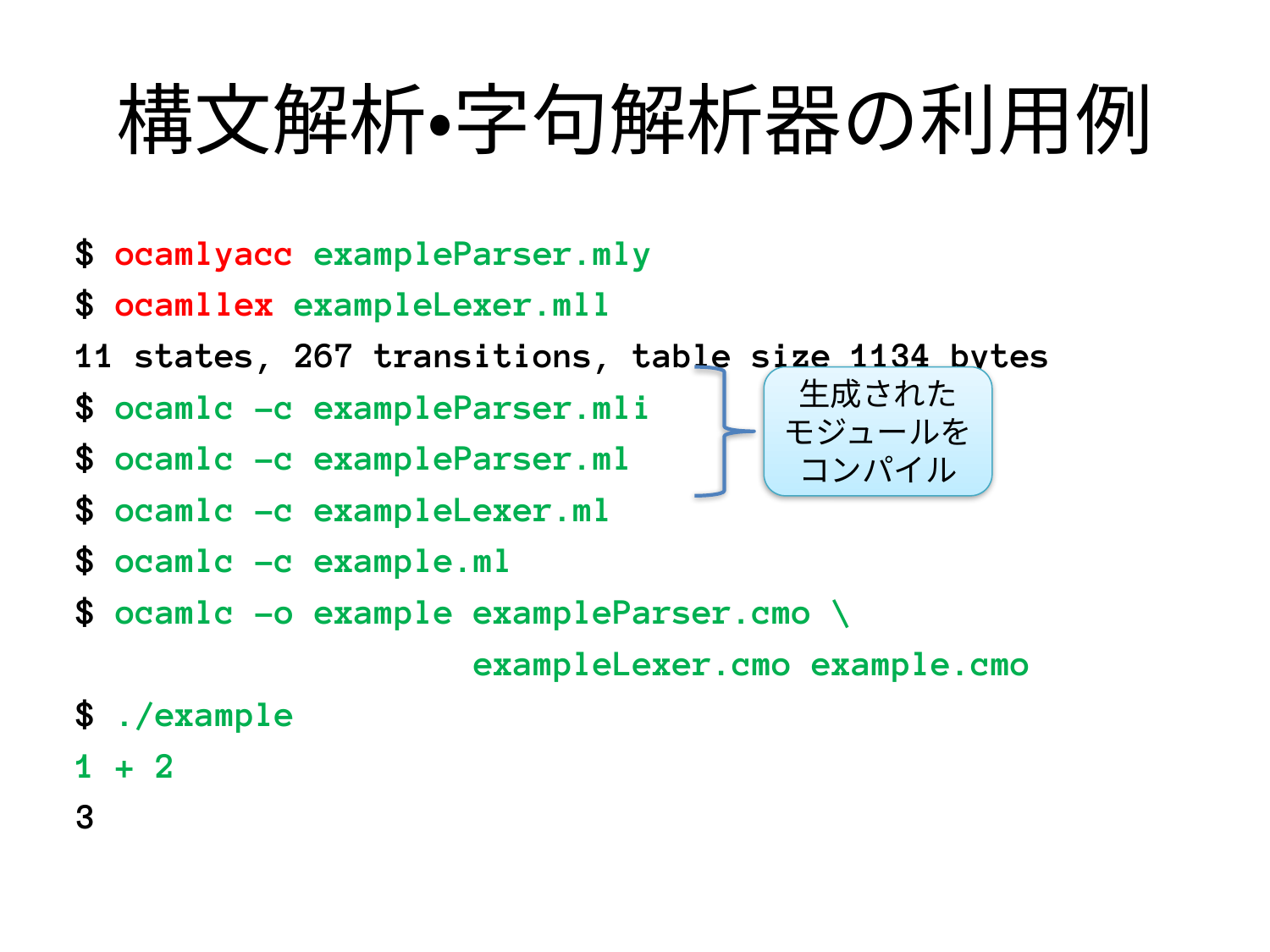

# 構文解析・字句解析器の利用例
$ ocamlyacc exampleParser.mly
$ ocamllex exampleLexer.mll
11 states, 267 transitions, table size 1134 bytes
$ ocamlc -c exampleParser.mli
$ ocamlc -c exampleParser.ml
$ ocamlc -c exampleLexer.ml
$ ocamlc -c example.ml
$ ocamlc -o example exampleParser.cmo \
                    exampleLexer.cmo example.cmo
$ ./example
1 + 2
3

生成された
モジュールを
コンパイル